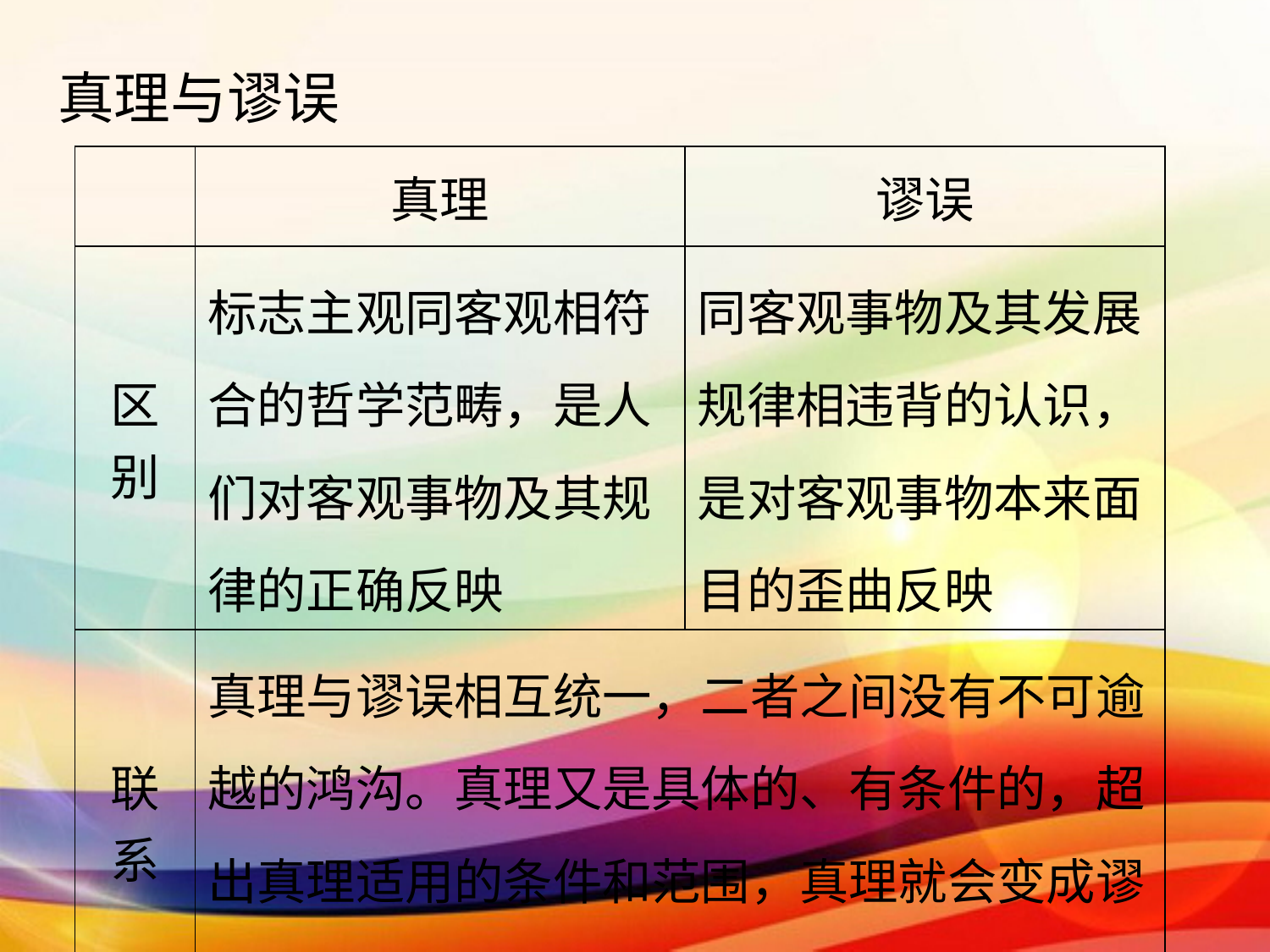

真理与谬误
|  | 真理 | 谬误 |
| --- | --- | --- |
| 区别 | 标志主观同客观相符合的哲学范畴，是人们对客观事物及其规律的正确反映 | 同客观事物及其发展规律相违背的认识，是对客观事物本来面目的歪曲反映 |
| 联系 | 真理与谬误相互统一，二者之间没有不可逾越的鸿沟。真理又是具体的、有条件的，超出真理适用的条件和范围，真理就会变成谬误 |  |
24